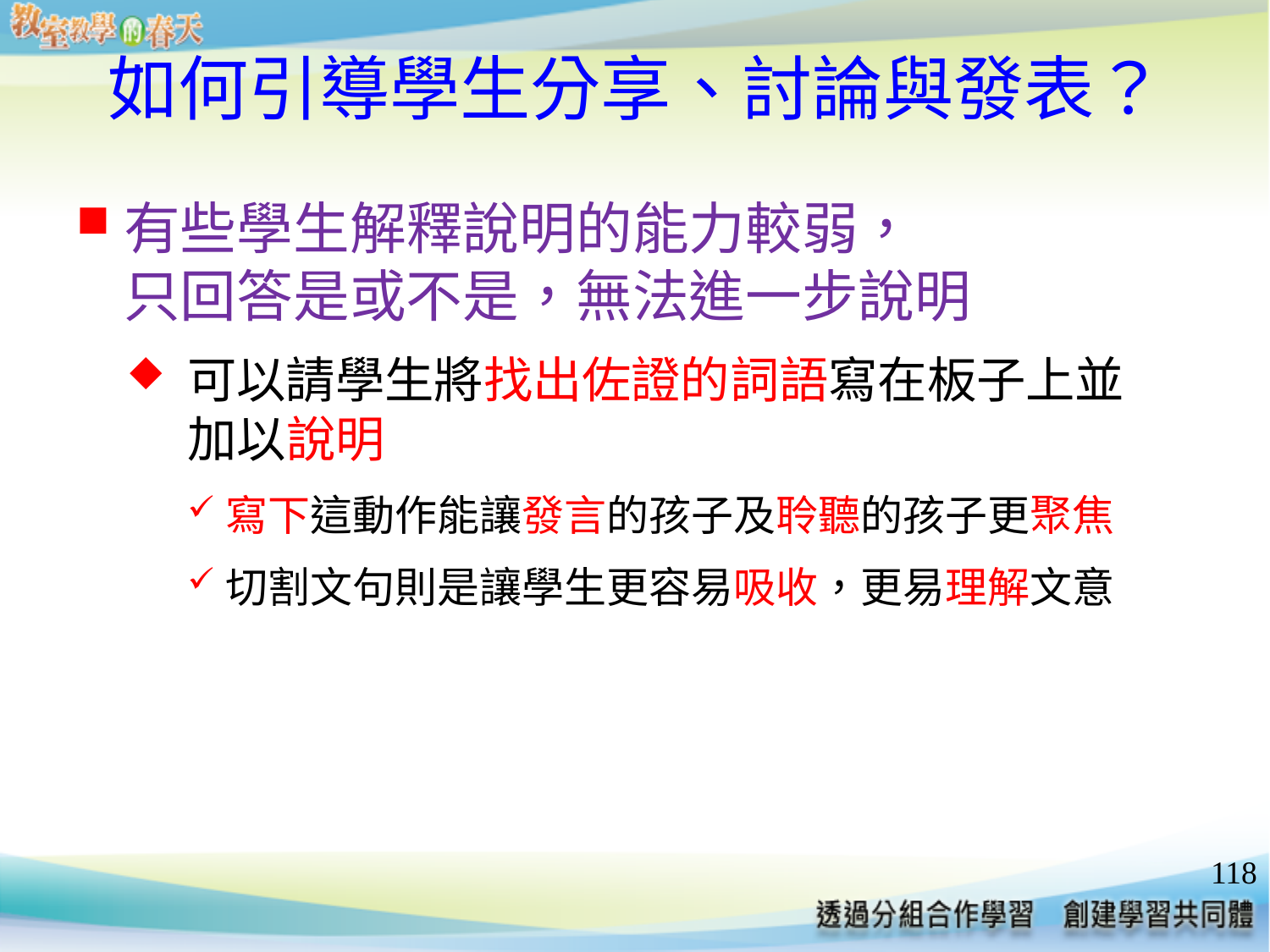

# 如何引導學生分享、討論與發表？
有些學生解釋說明的能力較弱，
只回答是或不是，無法進一步說明
可以請學生將找出佐證的詞語寫在板子上並
加以說明
寫下這動作能讓發言的孩子及聆聽的孩子更聚焦
切割文句則是讓學生更容易吸收，更易理解文意

118